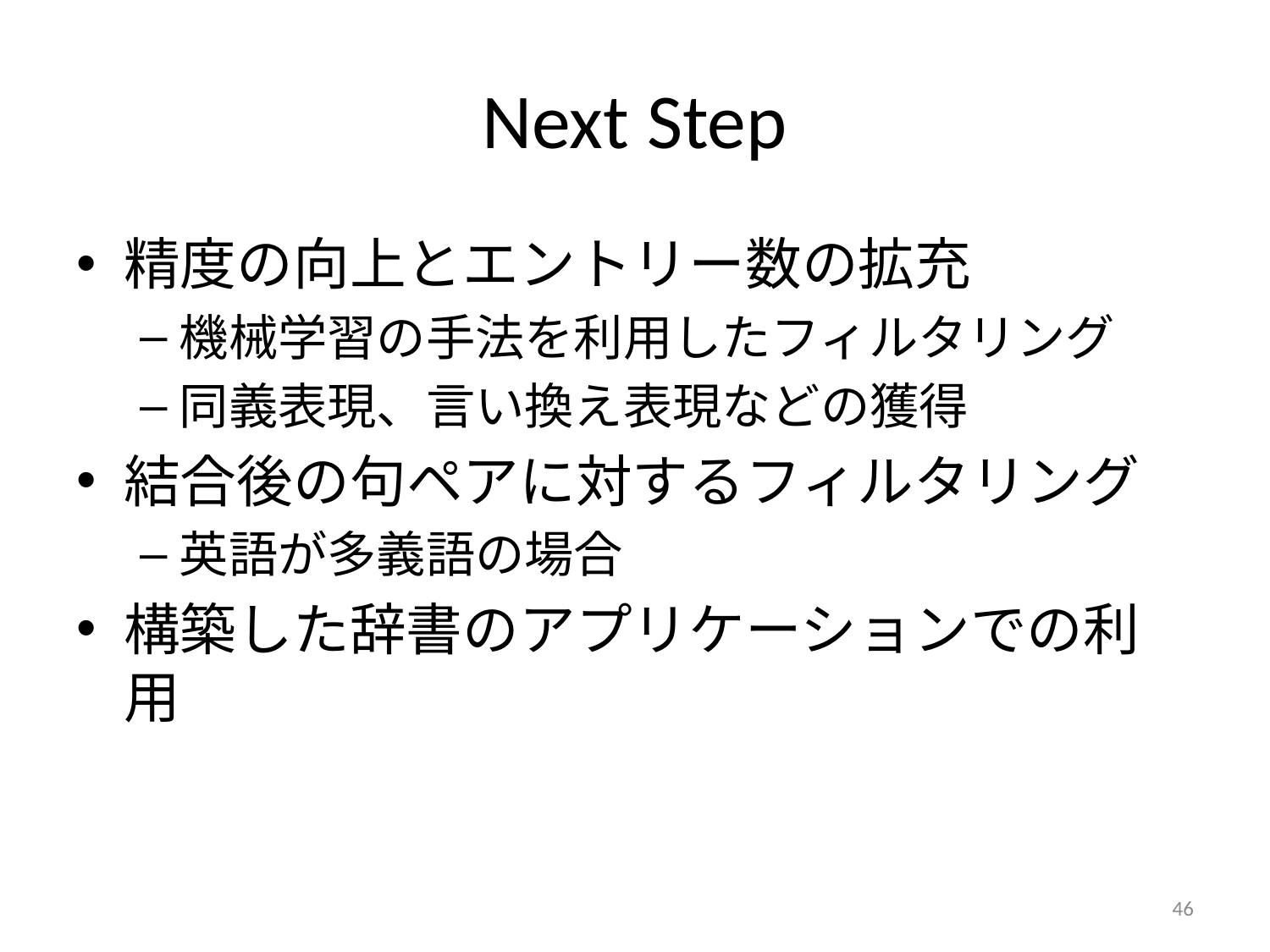

# Next Step
精度の向上とエントリー数の拡充
機械学習の手法を利用したフィルタリング
同義表現、言い換え表現などの獲得
結合後の句ペアに対するフィルタリング
英語が多義語の場合
構築した辞書のアプリケーションでの利用
46